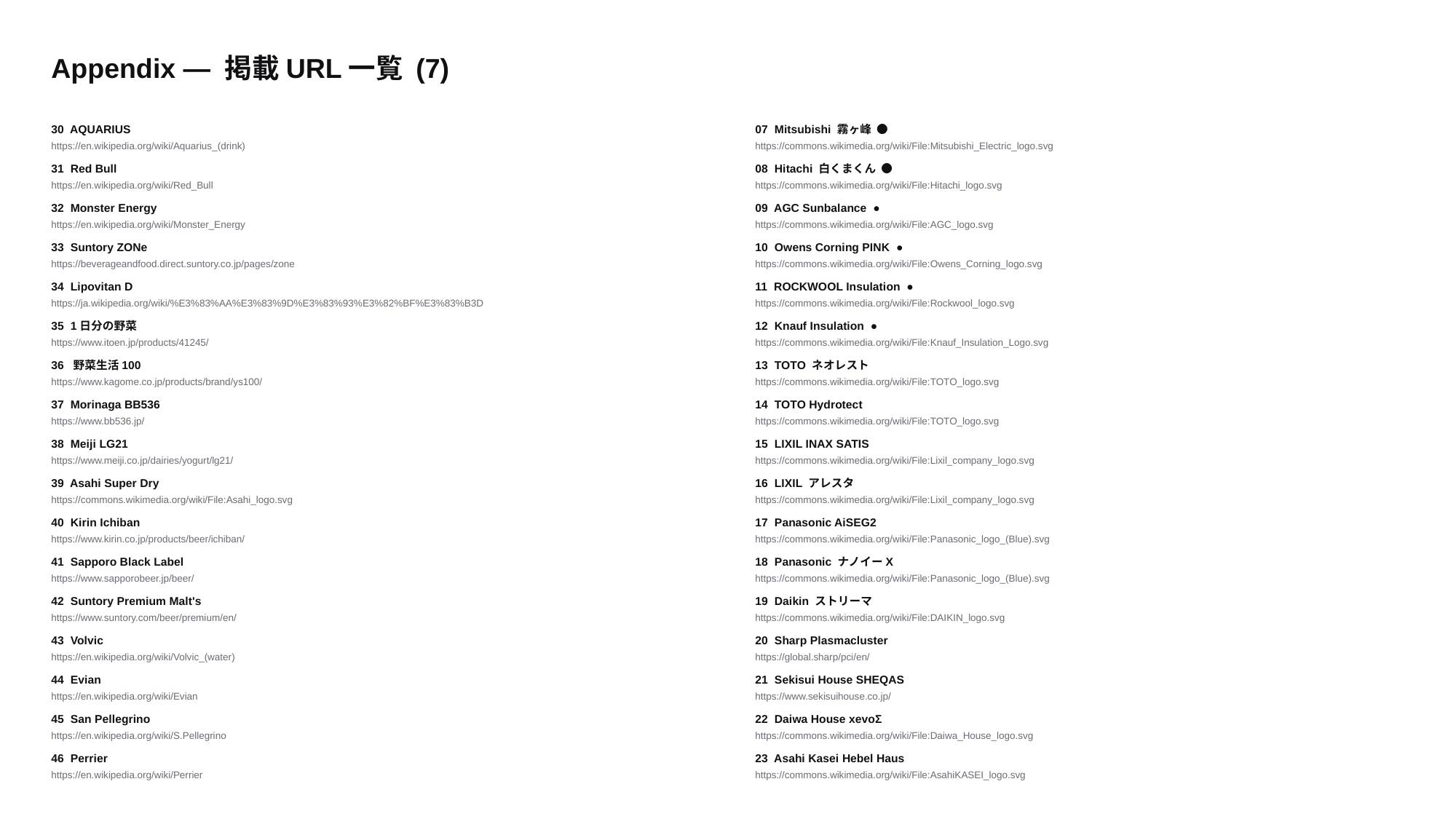

Appendix — 掲載URL一覧 (7)
30  AQUARIUS
07  Mitsubishi 霧ヶ峰  ●
https://en.wikipedia.org/wiki/Aquarius_(drink)
https://commons.wikimedia.org/wiki/File:Mitsubishi_Electric_logo.svg
31  Red Bull
08  Hitachi 白くまくん  ●
https://en.wikipedia.org/wiki/Red_Bull
https://commons.wikimedia.org/wiki/File:Hitachi_logo.svg
32  Monster Energy
09  AGC Sunbalance  ●
https://en.wikipedia.org/wiki/Monster_Energy
https://commons.wikimedia.org/wiki/File:AGC_logo.svg
33  Suntory ZONe
10  Owens Corning PINK  ●
https://beverageandfood.direct.suntory.co.jp/pages/zone
https://commons.wikimedia.org/wiki/File:Owens_Corning_logo.svg
34  Lipovitan D
11  ROCKWOOL Insulation  ●
https://ja.wikipedia.org/wiki/%E3%83%AA%E3%83%9D%E3%83%93%E3%82%BF%E3%83%B3D
https://commons.wikimedia.org/wiki/File:Rockwool_logo.svg
35  1日分の野菜
12  Knauf Insulation  ●
https://www.itoen.jp/products/41245/
https://commons.wikimedia.org/wiki/File:Knauf_Insulation_Logo.svg
36  野菜生活100
13  TOTO ネオレスト
https://www.kagome.co.jp/products/brand/ys100/
https://commons.wikimedia.org/wiki/File:TOTO_logo.svg
37  Morinaga BB536
14  TOTO Hydrotect
https://www.bb536.jp/
https://commons.wikimedia.org/wiki/File:TOTO_logo.svg
38  Meiji LG21
15  LIXIL INAX SATIS
https://www.meiji.co.jp/dairies/yogurt/lg21/
https://commons.wikimedia.org/wiki/File:Lixil_company_logo.svg
39  Asahi Super Dry
16  LIXIL アレスタ
https://commons.wikimedia.org/wiki/File:Asahi_logo.svg
https://commons.wikimedia.org/wiki/File:Lixil_company_logo.svg
40  Kirin Ichiban
17  Panasonic AiSEG2
https://www.kirin.co.jp/products/beer/ichiban/
https://commons.wikimedia.org/wiki/File:Panasonic_logo_(Blue).svg
41  Sapporo Black Label
18  Panasonic ナノイーX
https://www.sapporobeer.jp/beer/
https://commons.wikimedia.org/wiki/File:Panasonic_logo_(Blue).svg
42  Suntory Premium Malt's
19  Daikin ストリーマ
https://www.suntory.com/beer/premium/en/
https://commons.wikimedia.org/wiki/File:DAIKIN_logo.svg
43  Volvic
20  Sharp Plasmacluster
https://en.wikipedia.org/wiki/Volvic_(water)
https://global.sharp/pci/en/
44  Evian
21  Sekisui House SHEQAS
https://en.wikipedia.org/wiki/Evian
https://www.sekisuihouse.co.jp/
45  San Pellegrino
22  Daiwa House xevoΣ
https://en.wikipedia.org/wiki/S.Pellegrino
https://commons.wikimedia.org/wiki/File:Daiwa_House_logo.svg
46  Perrier
23  Asahi Kasei Hebel Haus
https://en.wikipedia.org/wiki/Perrier
https://commons.wikimedia.org/wiki/File:AsahiKASEI_logo.svg